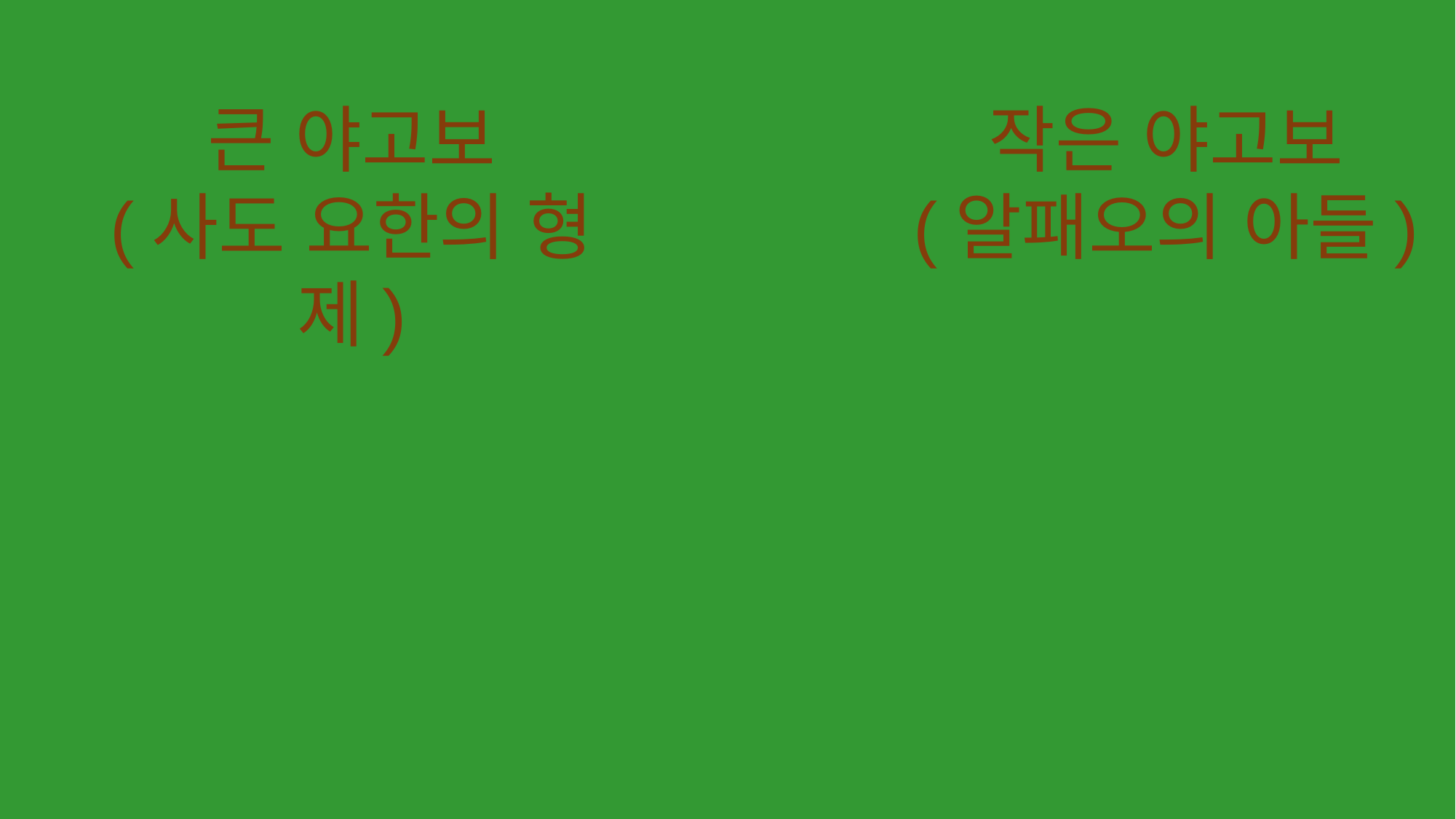

큰 야고보
(사도 요한의 형제)
작은 야고보
(알패오의 아들)